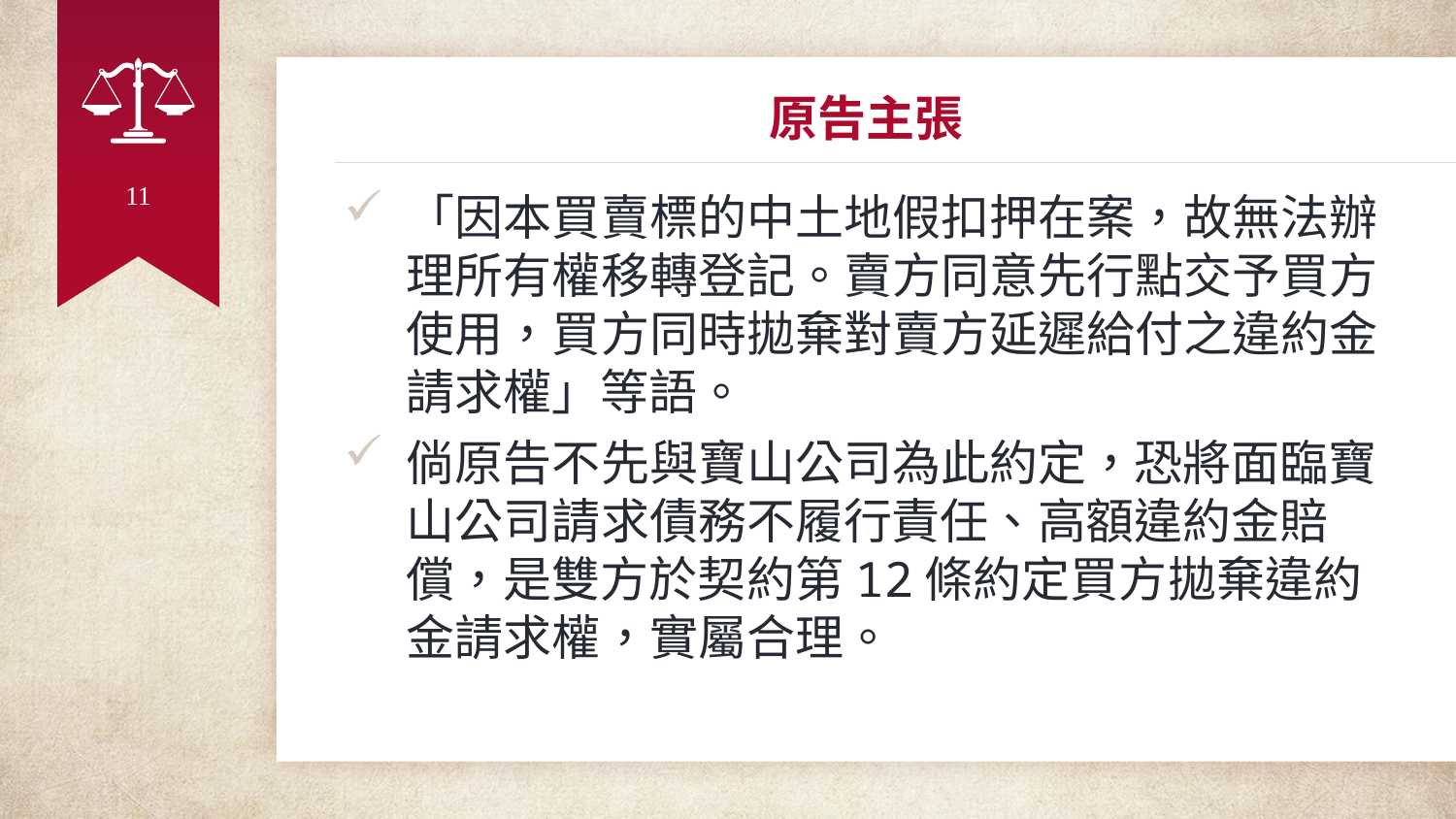

# 原告主張
11
「因本買賣標的中土地假扣押在案，故無法辦理所有權移轉登記。賣方同意先行點交予買方使用，買方同時拋棄對賣方延遲給付之違約金請求權」等語。
倘原告不先與寶山公司為此約定，恐將面臨寶山公司請求債務不履行責任、高額違約金賠償，是雙方於契約第12條約定買方拋棄違約金請求權，實屬合理。